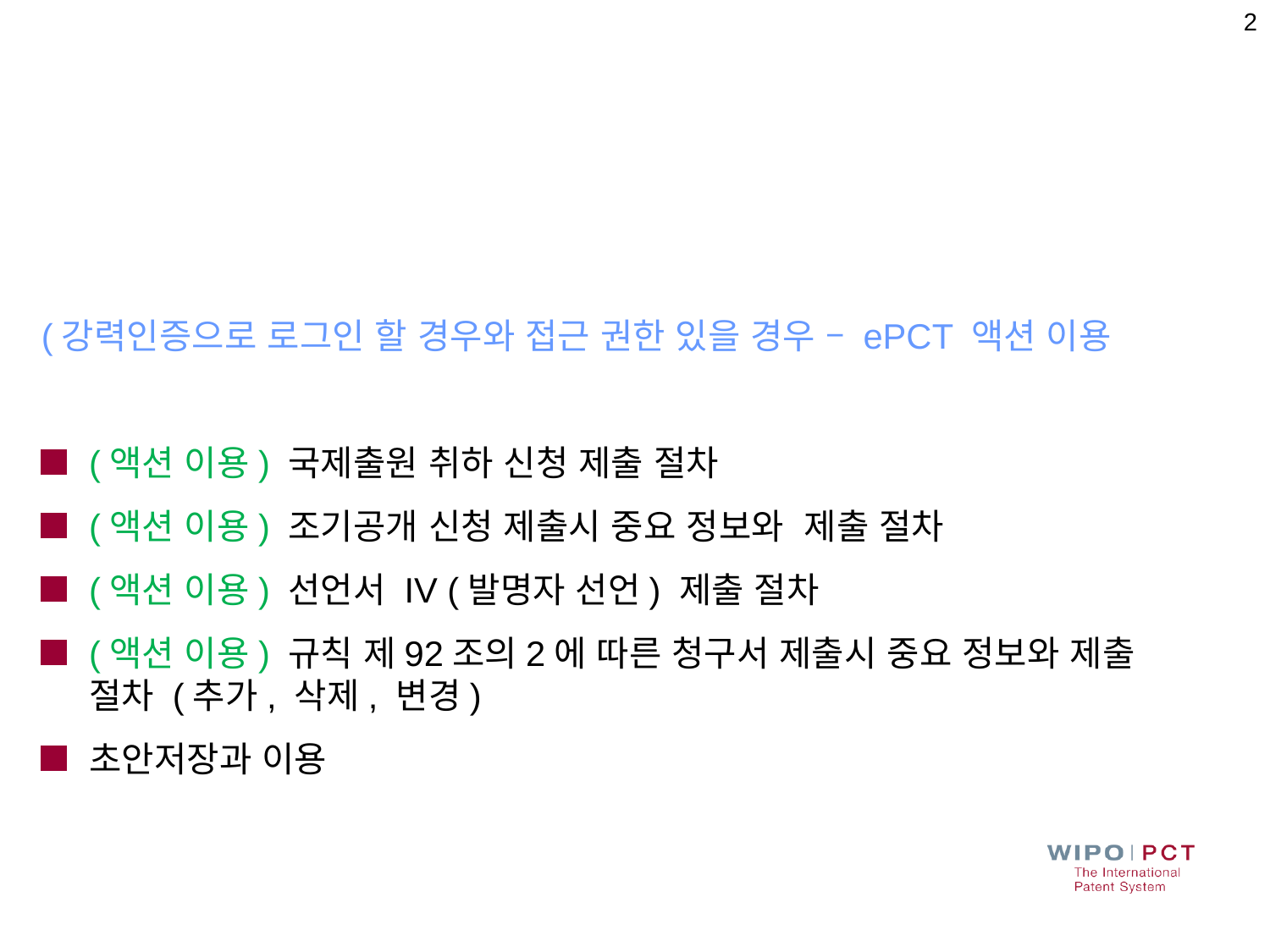

2

(강력인증으로 로그인 할 경우와 접근 권한 있을 경우 – ePCT 액션 이용

(액션 이용) 국제출원 취하 신청 제출 절차
(액션 이용) 조기공개 신청 제출시 중요 정보와  제출 절차
(액션 이용) 선언서 IV (발명자 선언) 제출 절차
(액션 이용) 규칙 제92조의2에 따른 청구서 제출시 중요 정보와 제출 절차 (추가, 삭제, 변경)
초안저장과 이용